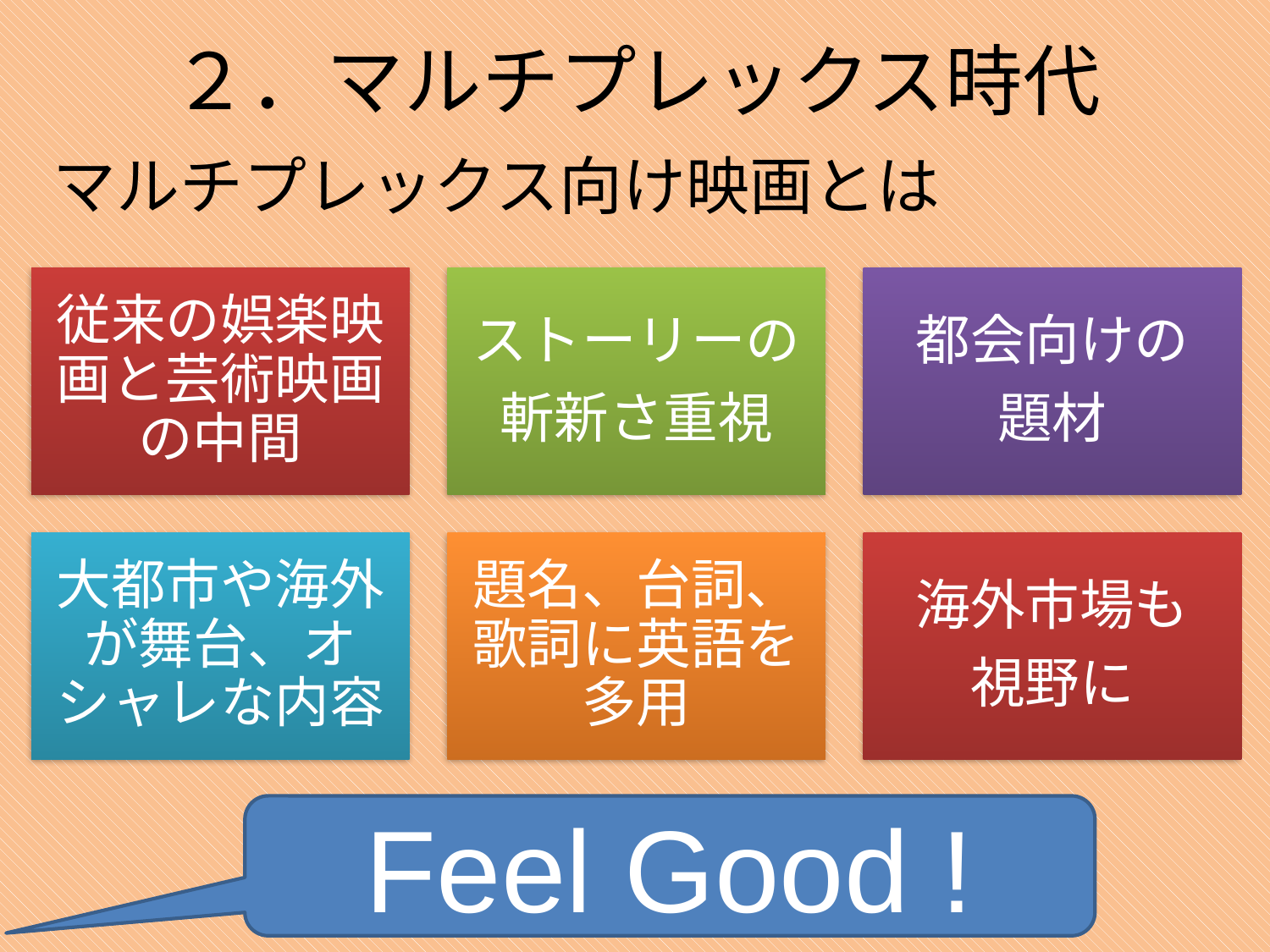

２．マルチプレックス時代
マルチプレックス向け映画とは
従来の娯楽映画と芸術映画の中間
ストーリーの
斬新さ重視
都会向けの
題材
大都市や海外が舞台、オシャレな内容
題名、台詞、歌詞に英語を多用
海外市場も
視野に
Feel Good !